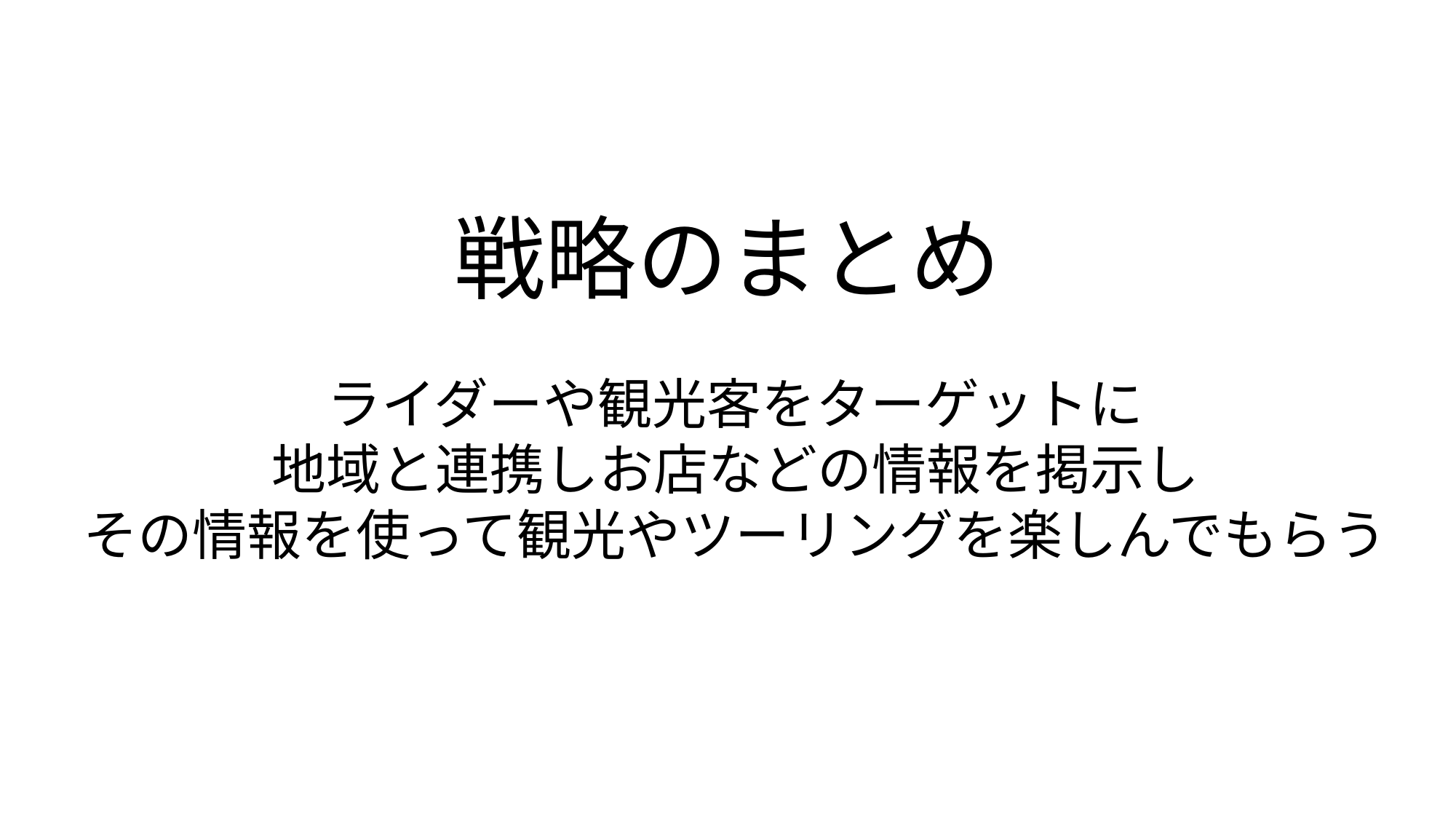

戦略のまとめ
ライダーや観光客をターゲットに
地域と連携しお店などの情報を掲示し
その情報を使って観光やツーリングを楽しんでもらう